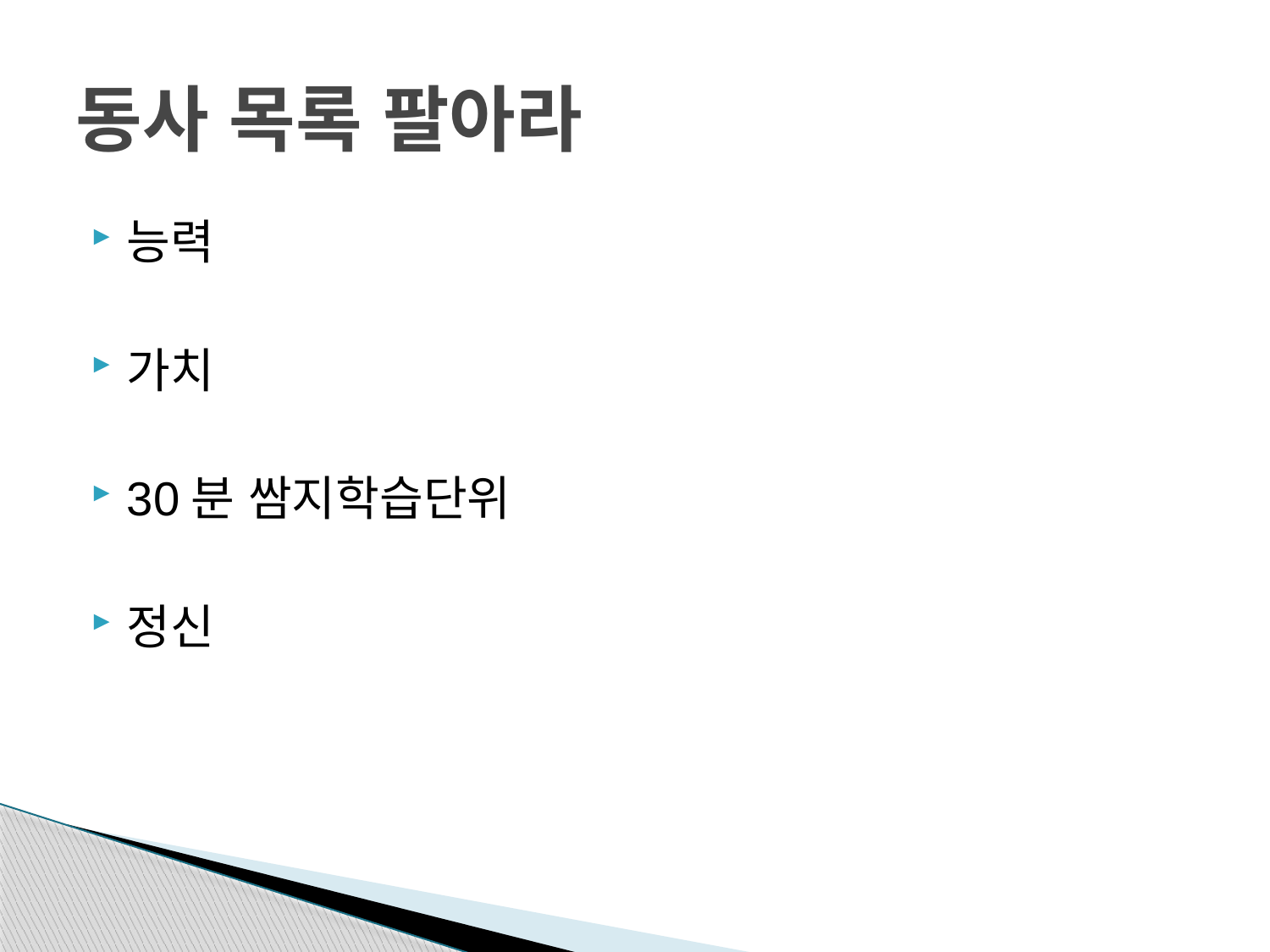

# 동사 목록 팔아라
능력

가치

30분 쌈지학습단위

정신